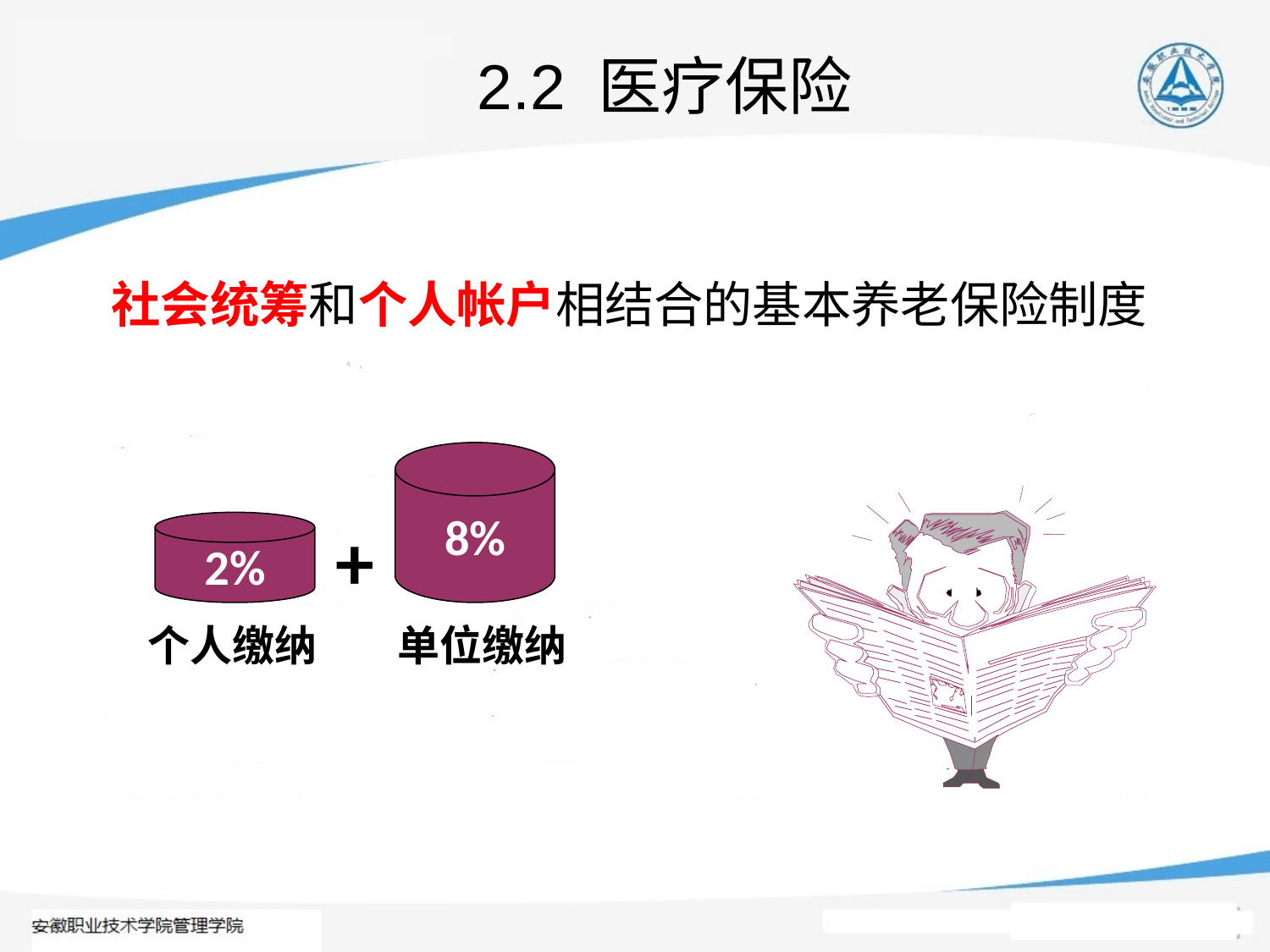

2.2 医疗保险
社会统筹和个人帐户相结合的基本养老保险制度
8%

+
2%
个人缴纳
单位缴纳